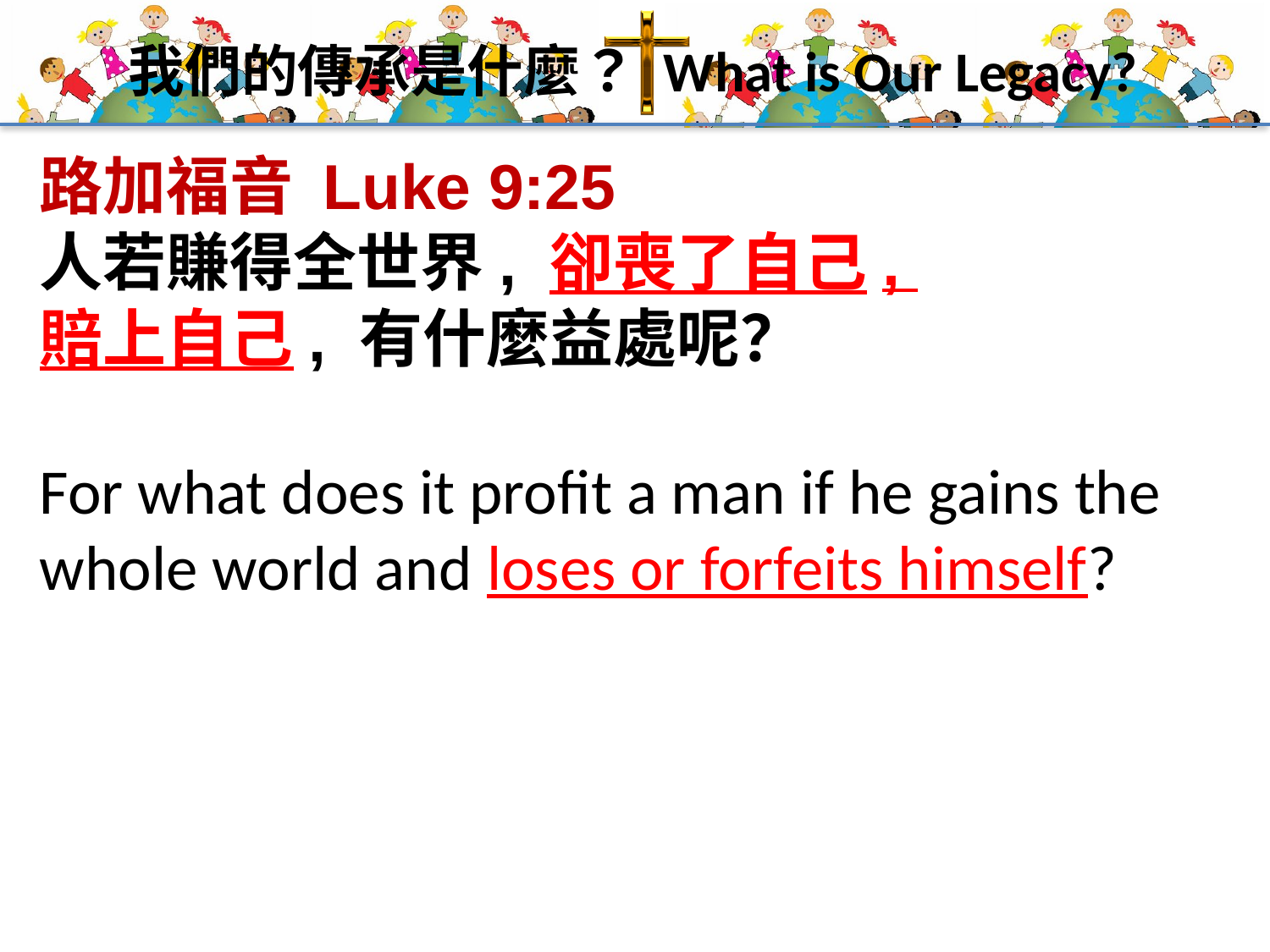

路加福音 Luke 9:25
人若賺得全世界, 卻喪了自己,
賠上自己, 有什麼益處呢？

For what does it profit a man if he gains the whole world and loses or forfeits himself?